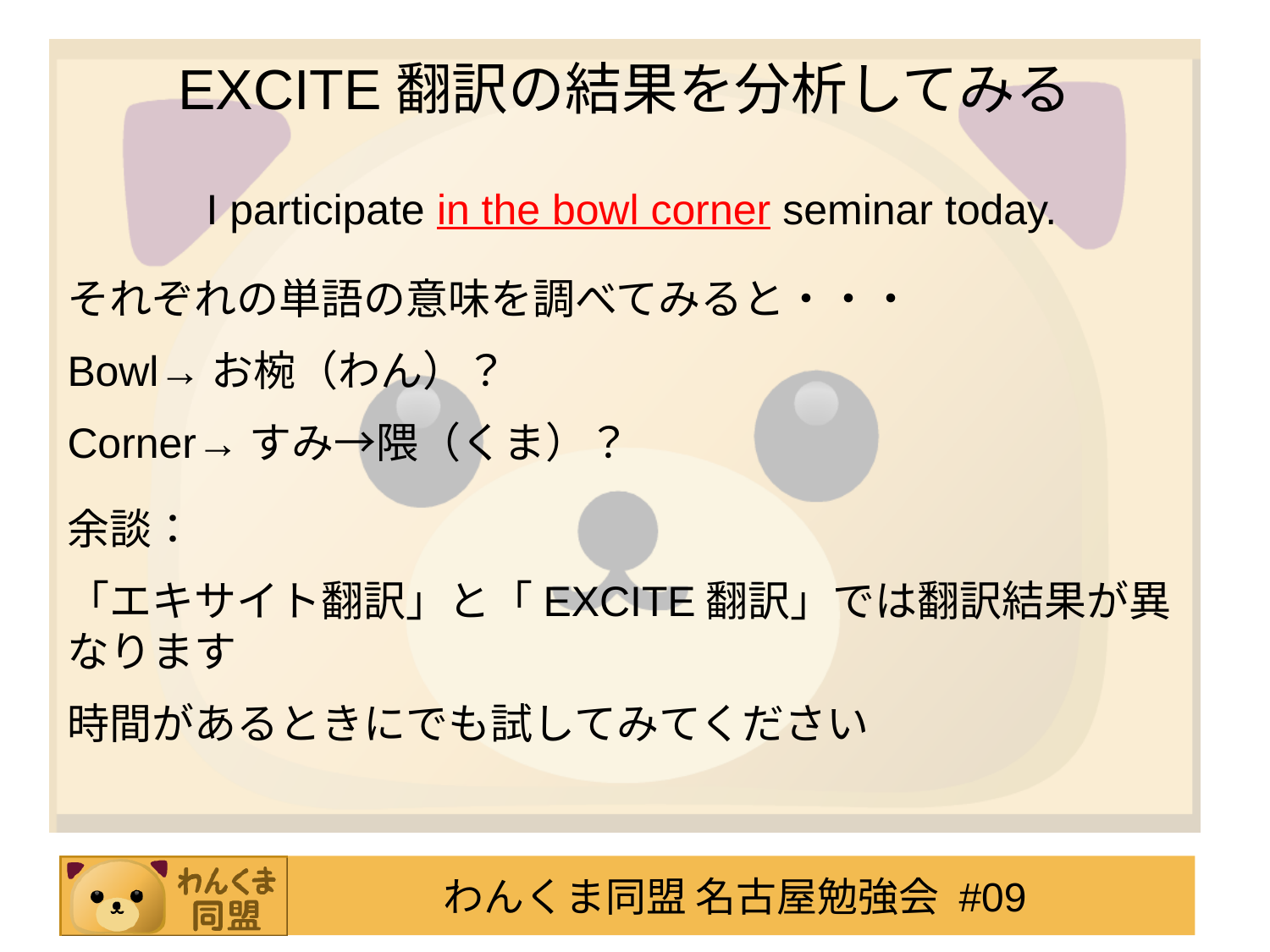

EXCITE翻訳の結果を分析してみる
   I participate in the bowl corner seminar today.
それぞれの単語の意味を調べてみると・・・
Bowl→お椀（わん）？
Corner→すみ→隈（くま）？
余談：
「エキサイト翻訳」と「EXCITE翻訳」では翻訳結果が異なります
時間があるときにでも試してみてください